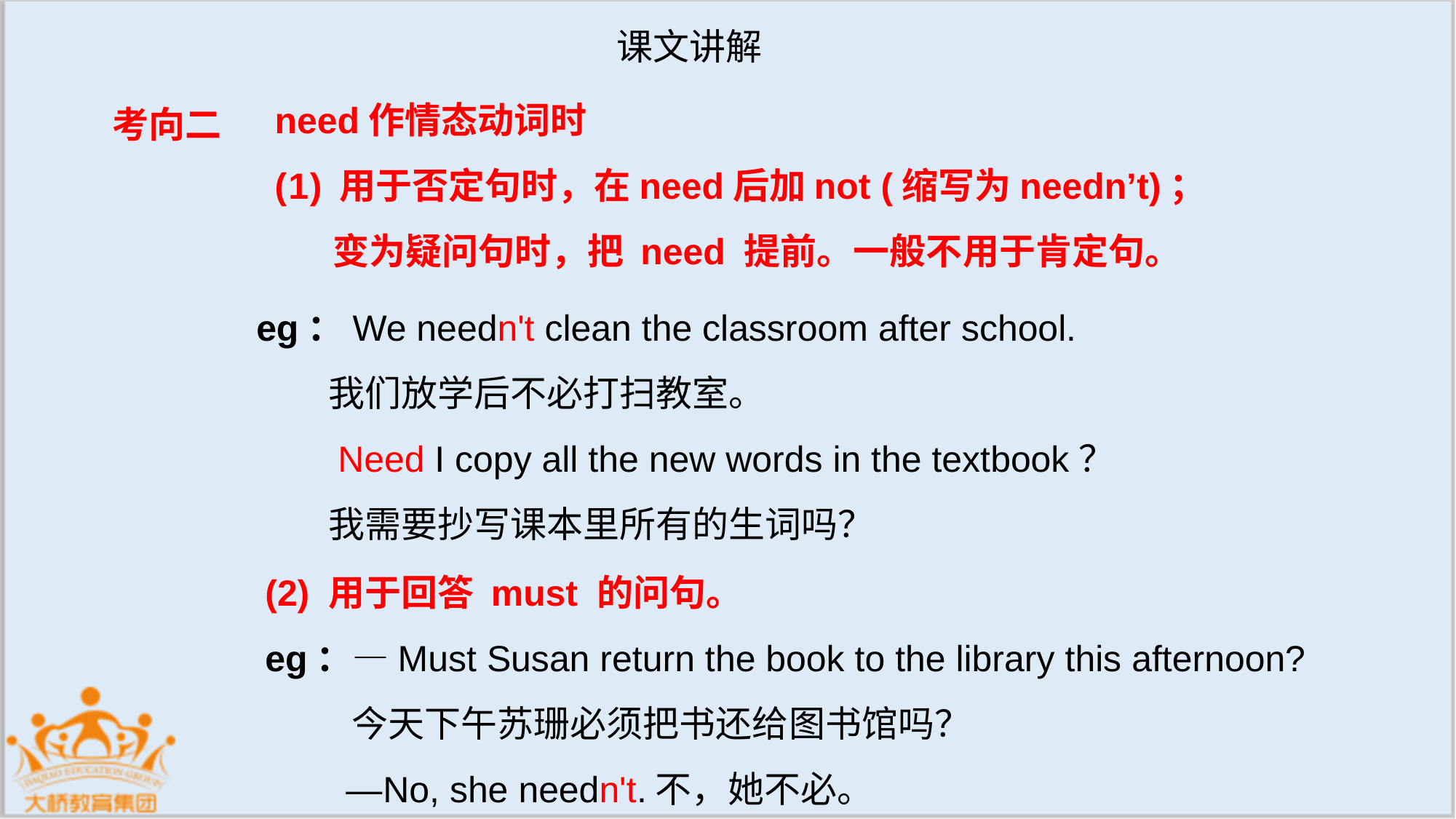

课文讲解
need作情态动词时
用于否定句时，在need后加not (缩写为needn’t)；
      变为疑问句时，把 need 提前。一般不用于肯定句。
考向二
 eg：We needn't clean the classroom after school.
         我们放学后不必打扫教室。
         Need I copy all the new words in the textbook？
         我需要抄写课本里所有的生词吗？
      (2) 用于回答 must 的问句。
      eg：—Must Susan return the book to the library this afternoon?
                 今天下午苏珊必须把书还给图书馆吗？
              —No, she needn't.不，她不必。